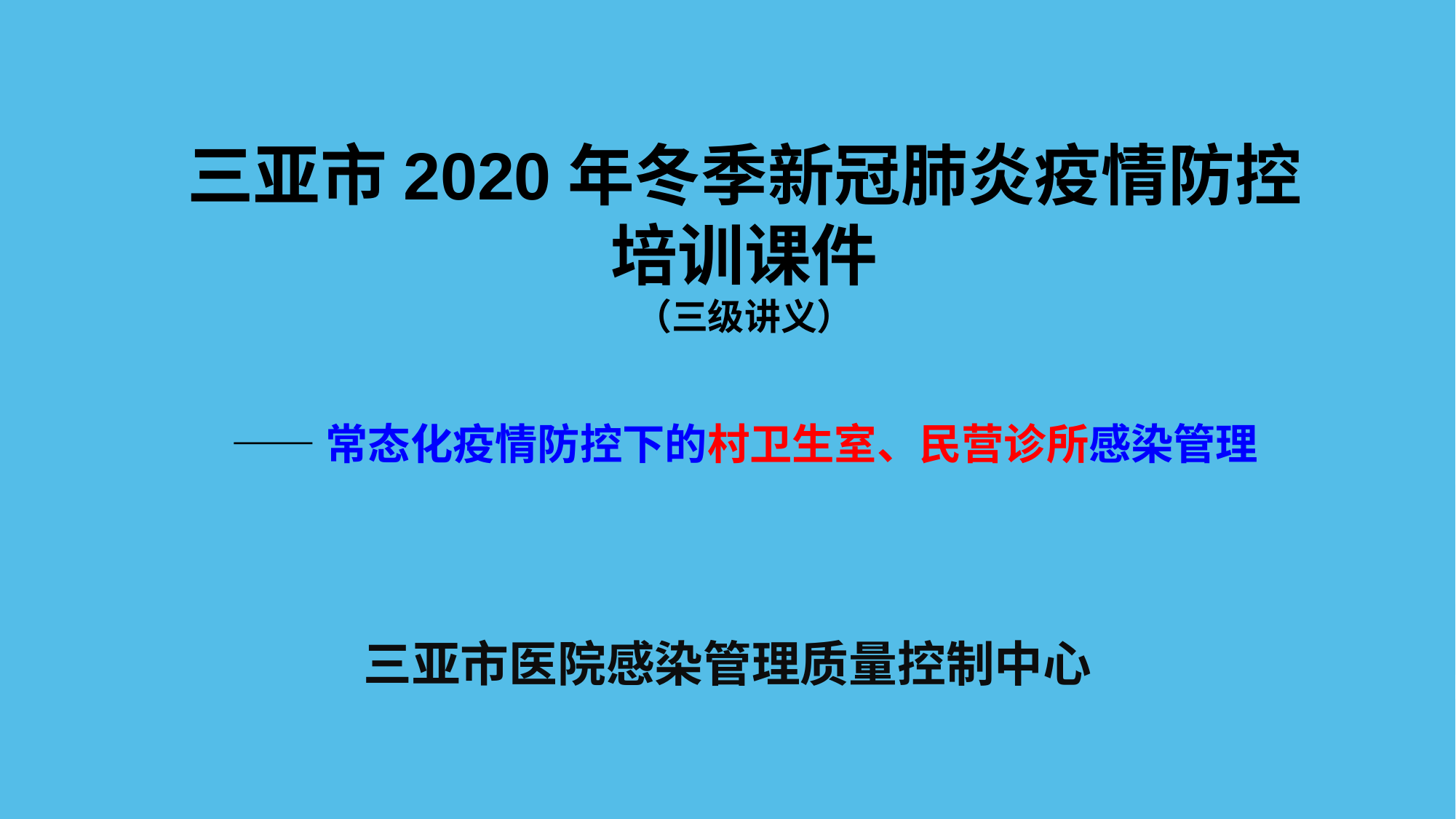

三亚市2020年冬季新冠肺炎疫情防控
培训课件
（三级讲义）

——常态化疫情防控下的村卫生室、民营诊所感染管理

三亚市医院感染管理质量控制中心